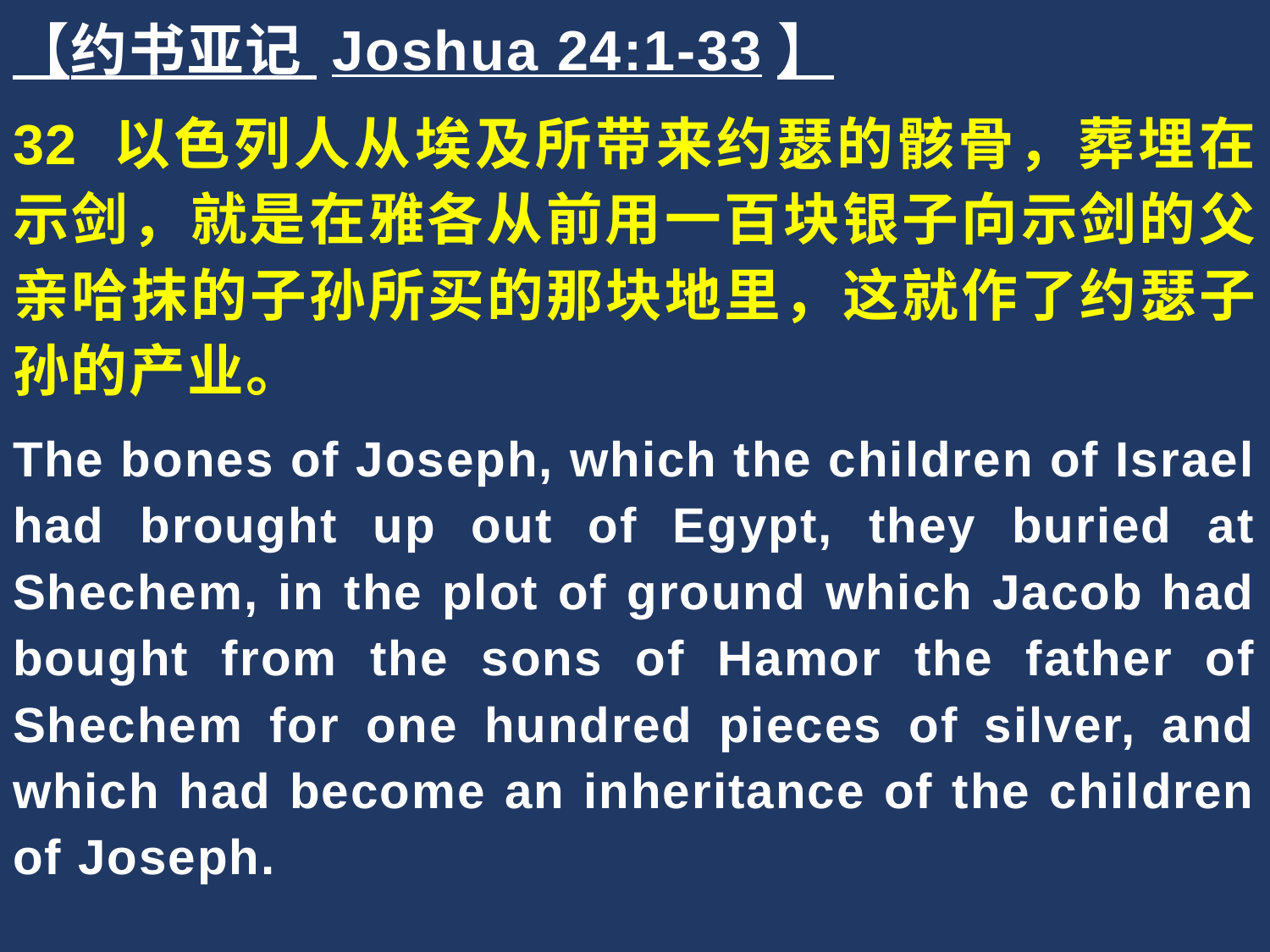

【约书亚记 Joshua 24:1-33】
32 以色列人从埃及所带来约瑟的骸骨，葬埋在示剑，就是在雅各从前用一百块银子向示剑的父亲哈抹的子孙所买的那块地里，这就作了约瑟子孙的产业。
The bones of Joseph, which the children of Israel had brought up out of Egypt, they buried at Shechem, in the plot of ground which Jacob had bought from the sons of Hamor the father of Shechem for one hundred pieces of silver, and which had become an inheritance of the children of Joseph.